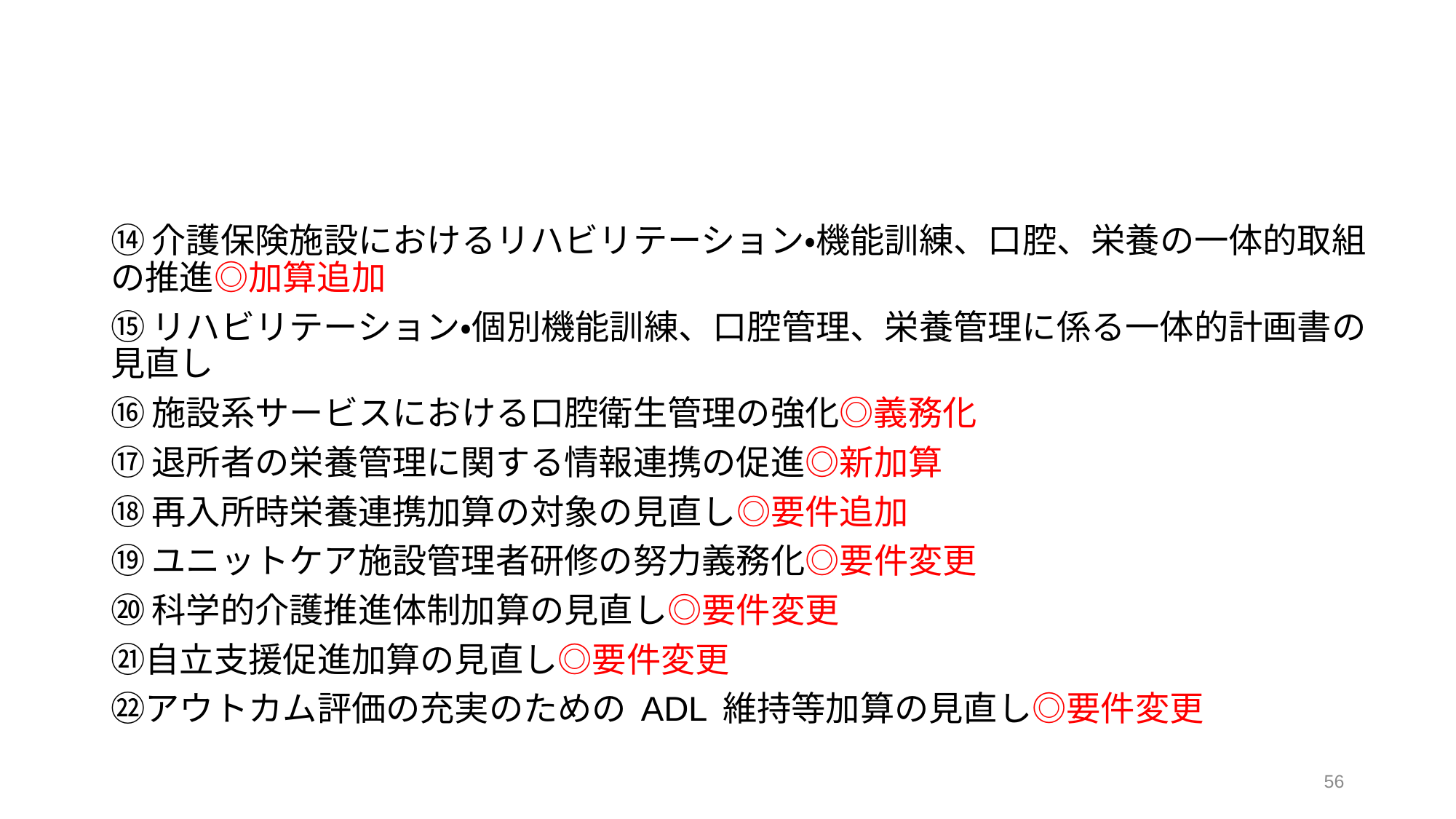

#
⑭介護保険施設におけるリハビリテーション・機能訓練、口腔、栄養の一体的取組の推進◎加算追加
⑮リハビリテーション・個別機能訓練、口腔管理、栄養管理に係る一体的計画書の見直し
⑯施設系サービスにおける口腔衛生管理の強化◎義務化
⑰退所者の栄養管理に関する情報連携の促進◎新加算
⑱再入所時栄養連携加算の対象の見直し◎要件追加
⑲ユニットケア施設管理者研修の努力義務化◎要件変更
⑳科学的介護推進体制加算の見直し◎要件変更
㉑自立支援促進加算の見直し◎要件変更
㉒アウトカム評価の充実のための ADL 維持等加算の見直し◎要件変更
56